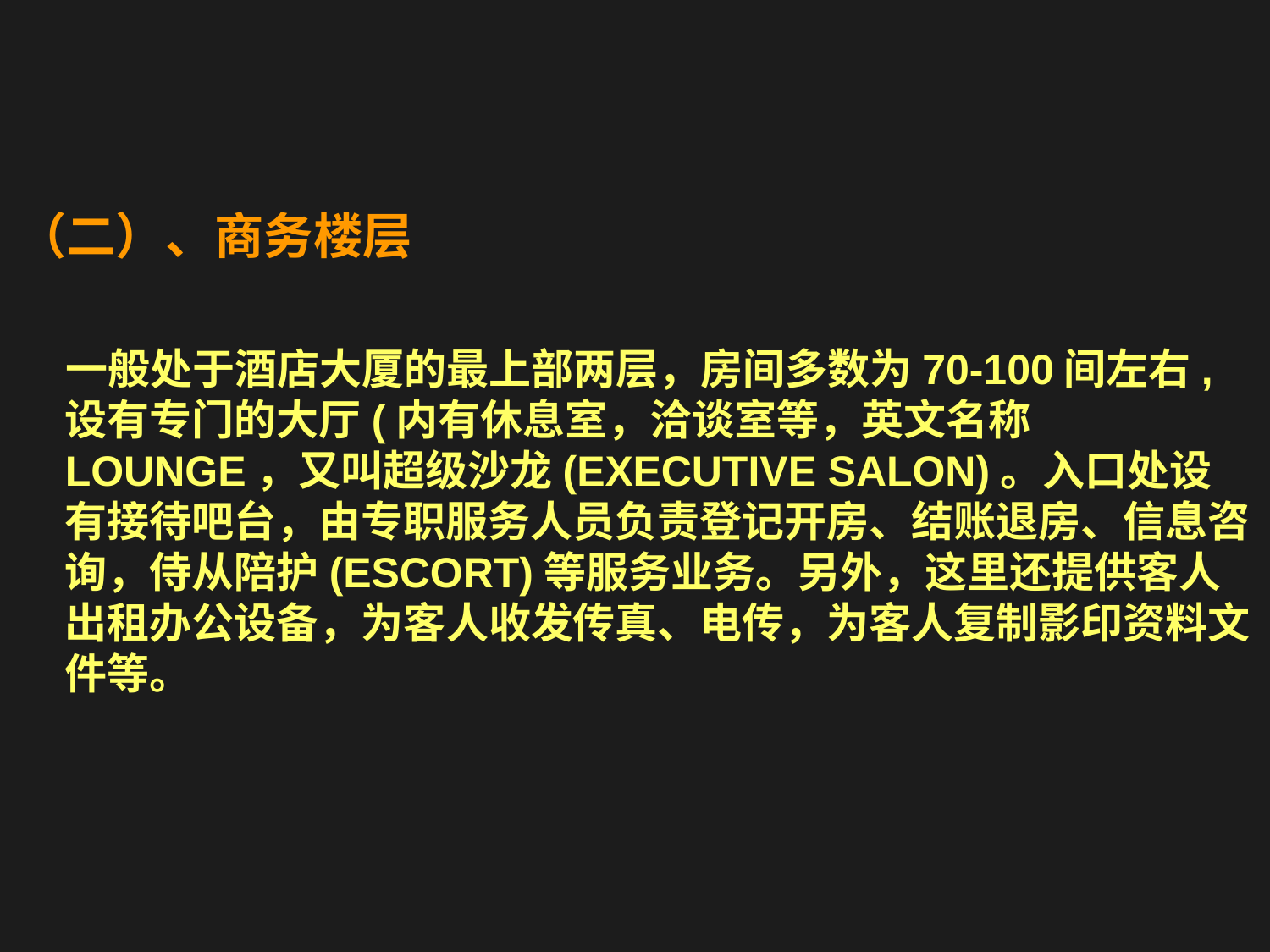

（二）、商务楼层

    一般处于酒店大厦的最上部两层，房间多数为70-100间左右,设有专门的大厅(内有休息室，洽谈室等，英文名称LOUNGE，又叫超级沙龙(EXECUTIVE SALON)。入口处设有接待吧台，由专职服务人员负责登记开房、结账退房、信息咨询，侍从陪护(ESCORT)等服务业务。另外，这里还提供客人出租办公设备，为客人收发传真、电传，为客人复制影印资料文件等。
241